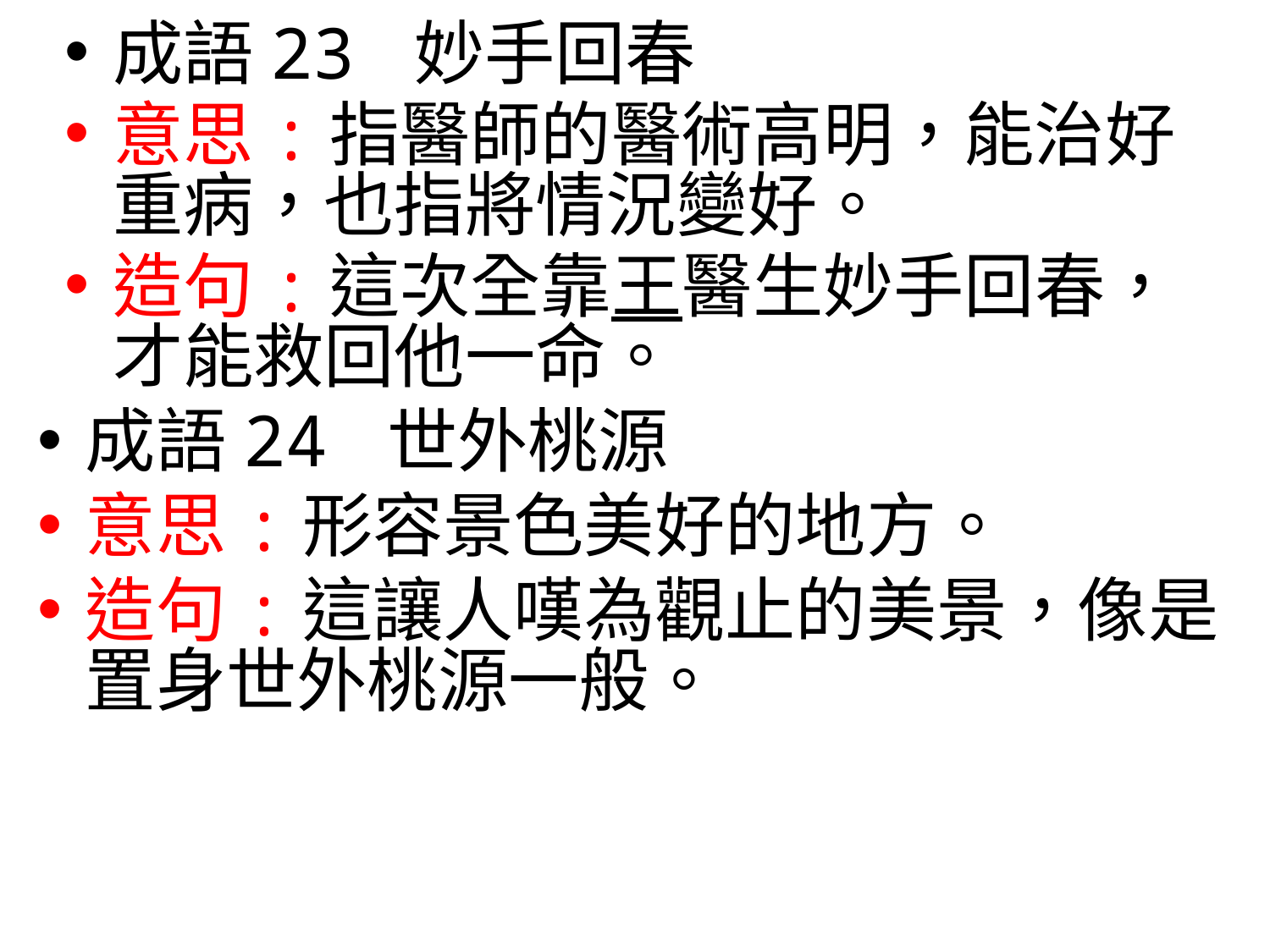

成語23 妙手回春
意思:指醫師的醫術高明，能治好重病，也指將情況變好。
造句:這次全靠王醫生妙手回春，才能救回他一命。
成語24 世外桃源
意思:形容景色美好的地方。
造句:這讓人嘆為觀止的美景，像是置身世外桃源一般。